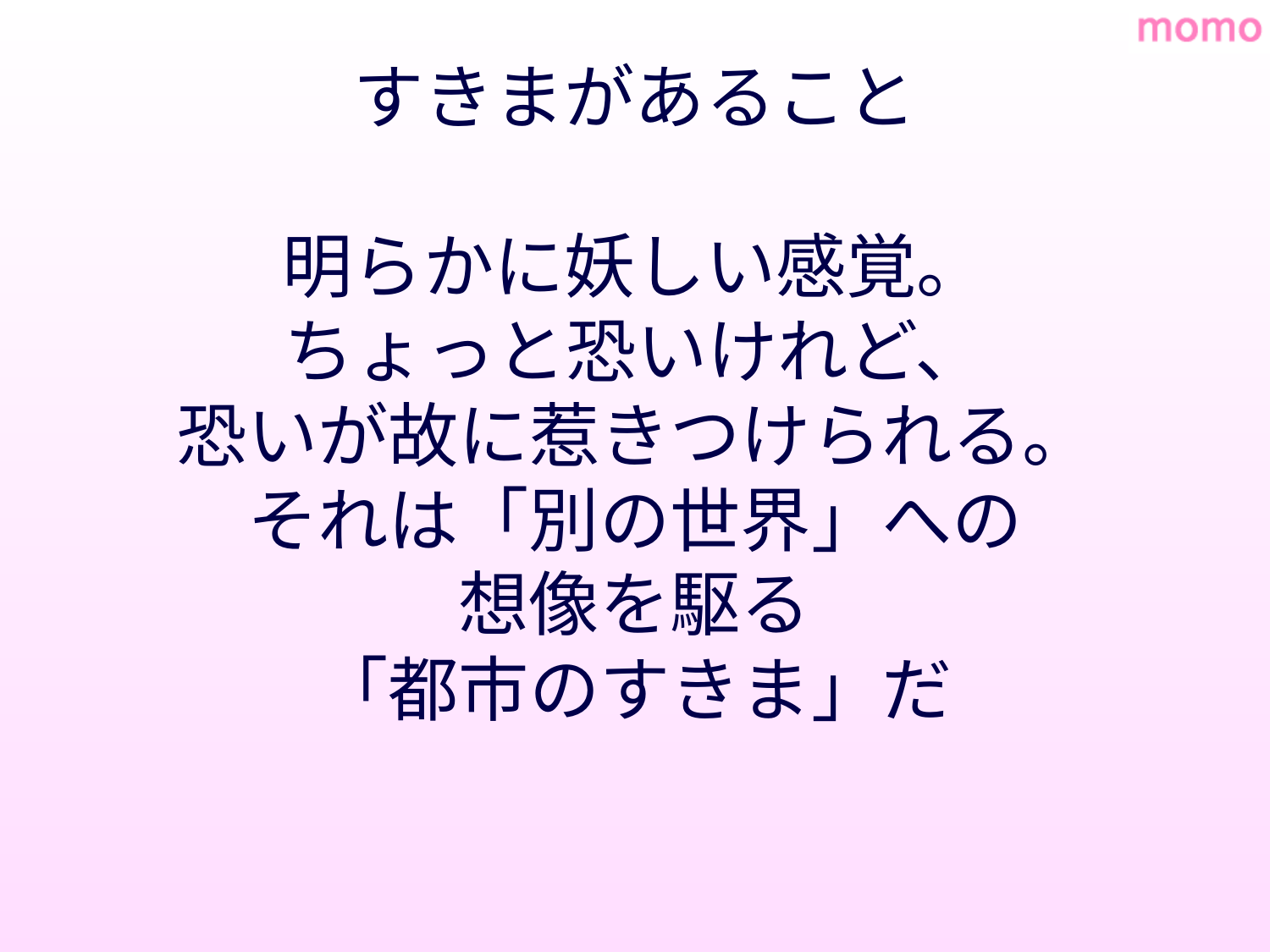

# すきまがあること 明らかに妖しい感覚。 ちょっと恐いけれど、 恐いが故に惹きつけられる。 それは「別の世界」への 想像を駆る 「都市のすきま」だ